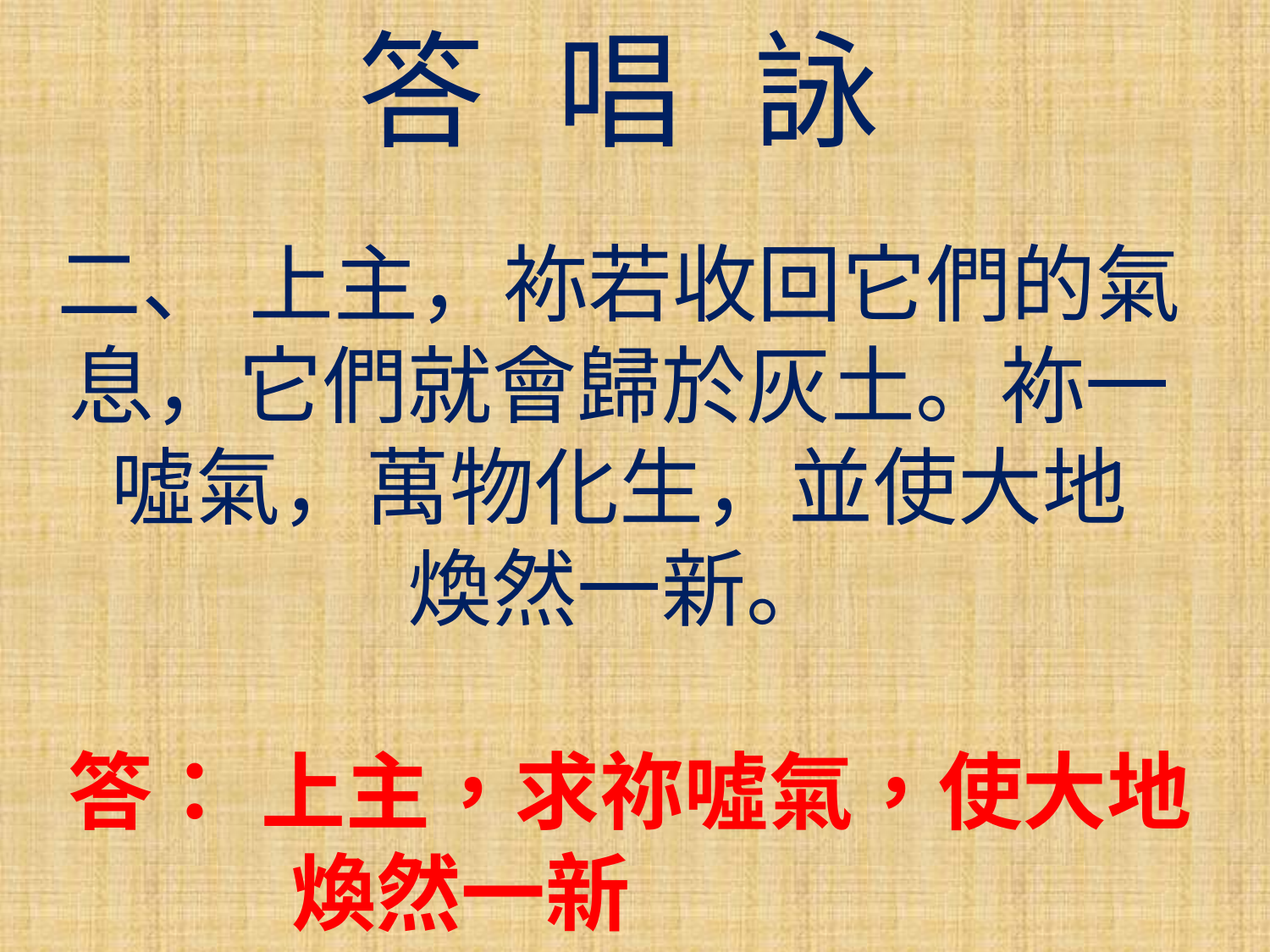

答  唱  詠

二、 上主，袮若收回它們的氣息，它們就會歸於灰土。袮一噓氣，萬物化生，並使大地
煥然一新。

答： 上主，求祢噓氣，使大地煥然一新